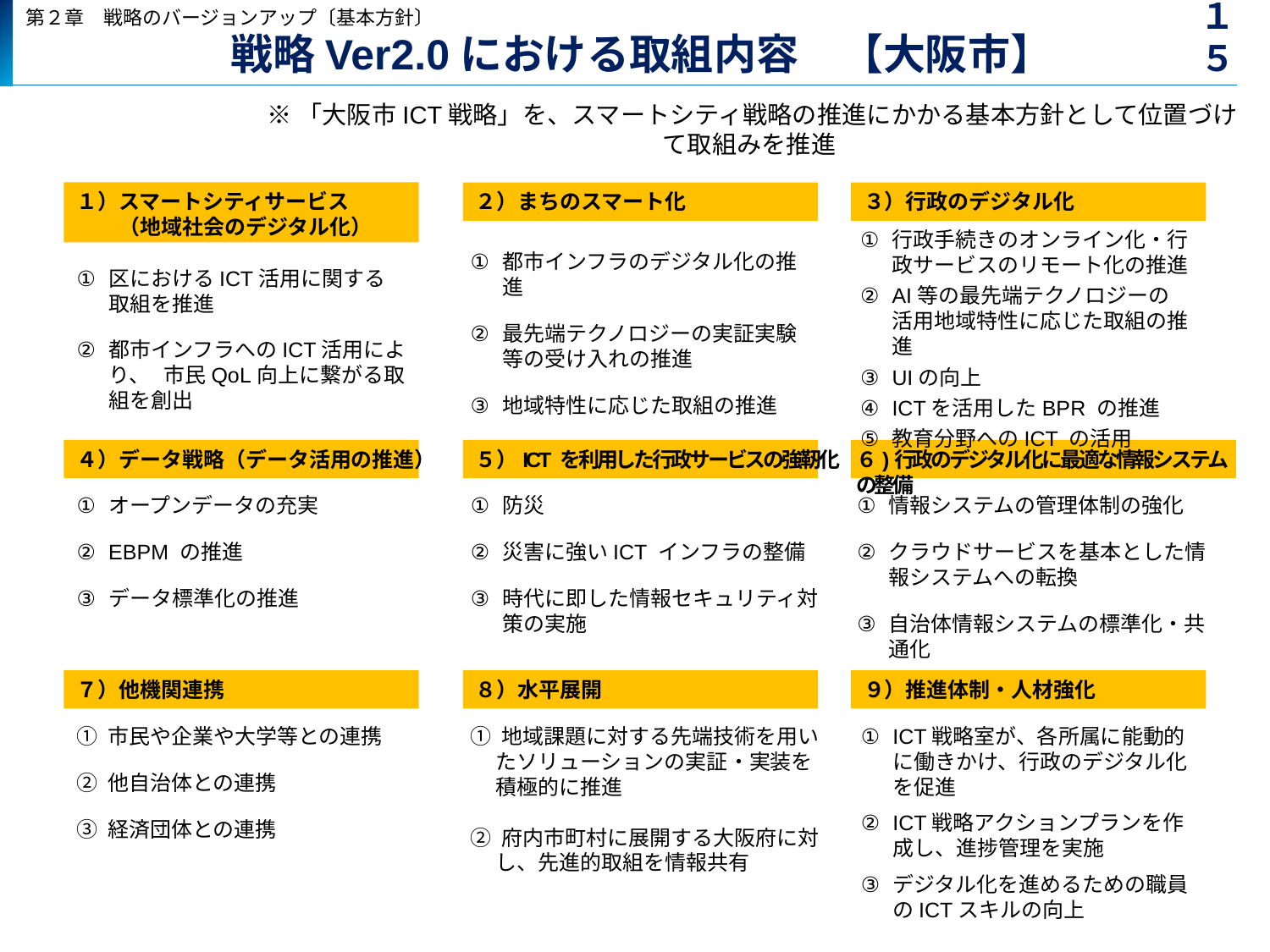

第２章　戦略のバージョンアップ〔基本方針〕
１５
# 戦略Ver2.0における取組内容　【大阪市】
 ※「大阪市ICT戦略」を、スマートシティ戦略の推進にかかる基本方針として位置づけて取組みを推進
１）スマートシティサービス
　　（地域社会のデジタル化）
２）まちのスマート化
３）行政のデジタル化
行政手続きのオンライン化・行政サービスのリモート化の推進
AI等の最先端テクノロジーの活用地域特性に応じた取組の推進
UIの向上
ICTを活用したBPR の推進
教育分野へのICT の活用
都市インフラのデジタル化の推進
最先端テクノロジーの実証実験等の受け入れの推進
地域特性に応じた取組の推進
区におけるICT活用に関する取組を推進
都市インフラへのICT活用により、   市民QoL向上に繋がる取組を創出
４）データ戦略（データ活用の推進）
５）ICT を利用した行政サービスの強靭化
６)行政のデジタル化に最適な情報システムの整備
オープンデータの充実
EBPM の推進
データ標準化の推進
防災
災害に強いICT インフラの整備
時代に即した情報セキュリティ対策の実施
情報システムの管理体制の強化
クラウドサービスを基本とした情報システムへの転換
自治体情報システムの標準化・共通化
７）他機関連携
８）水平展開
９）推進体制・人材強化
① 市民や企業や大学等との連携
② 他自治体との連携
③ 経済団体との連携
① 地域課題に対する先端技術を用いたソリューションの実証・実装を積極的に推進

② 府内市町村に展開する大阪府に対し、先進的取組を情報共有
ICT戦略室が、各所属に能動的に働きかけ、行政のデジタル化を促進
ICT戦略アクションプランを作成し、進捗管理を実施
デジタル化を進めるための職員のICTスキルの向上